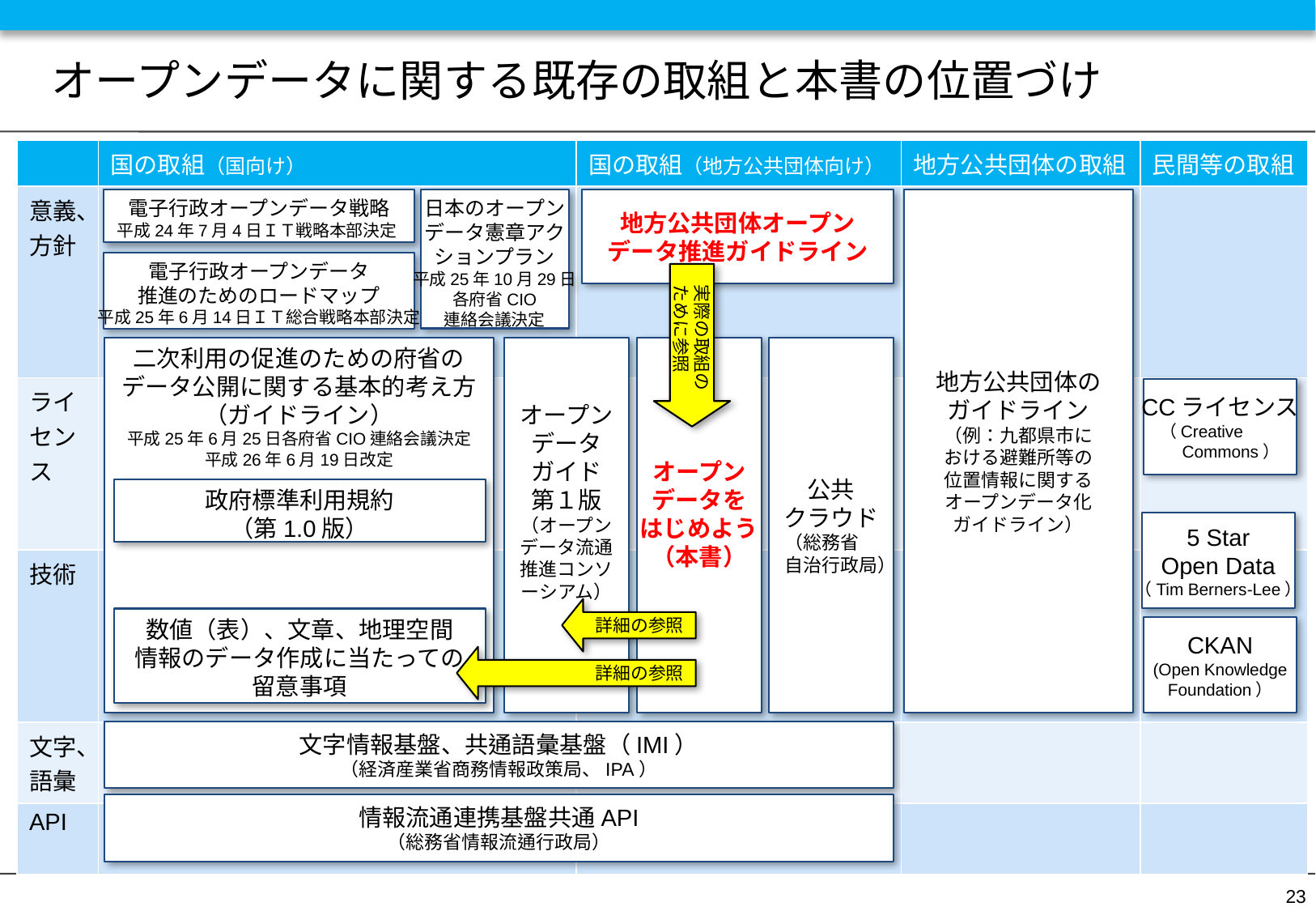

# オープンデータに関する既存の取組と本書の位置づけ
|  | 国の取組（国向け） | 国の取組（地方公共団体向け） | 地方公共団体の取組 | 民間等の取組 |
| --- | --- | --- | --- | --- |
| 意義、 方針 |  |  |  |  |
| ライセンス |  |  |  |  |
| 技術 |  |  |  |  |
| 文字、 語彙 |  |  |  |  |
| API |  |  |  |  |
地方公共団体の
ガイドライン
（例：九都県市に
おける避難所等の
位置情報に関する
オープンデータ化
ガイドライン）
電子行政オープンデータ戦略
平成24年7月4日ＩＴ戦略本部決定
日本のオープン
データ憲章アク
ションプラン
平成25年10月29日
各府省CIO
連絡会議決定
地方公共団体オープン
データ推進ガイドライン
電子行政オープンデータ
推進のためのロードマップ
平成25年6月14日ＩＴ総合戦略本部決定
実際の取組の
ために参照
二次利用の促進のための府省の
データ公開に関する基本的考え方
（ガイドライン）
平成25年6月25日各府省CIO連絡会議決定
平成26年6月19日改定

オープン
データ
ガイド
第１版
（オープン
データ流通
推進コンソ
ーシアム）

オープン
データを
はじめよう
（本書）
公共
クラウド
（総務省
　自治行政局）
CCライセンス
（Creative
　Commons）
政府標準利用規約
（第1.0版）
5 Star
Open Data
（Tim Berners-Lee）
詳細の参照
数値（表）、文章、地理空間
情報のデータ作成に当たっての
留意事項
CKAN
(Open Knowledge
Foundation）
詳細の参照
文字情報基盤、共通語彙基盤（IMI）
（経済産業省商務情報政策局、IPA）
情報流通連携基盤共通API
（総務省情報流通行政局）
23